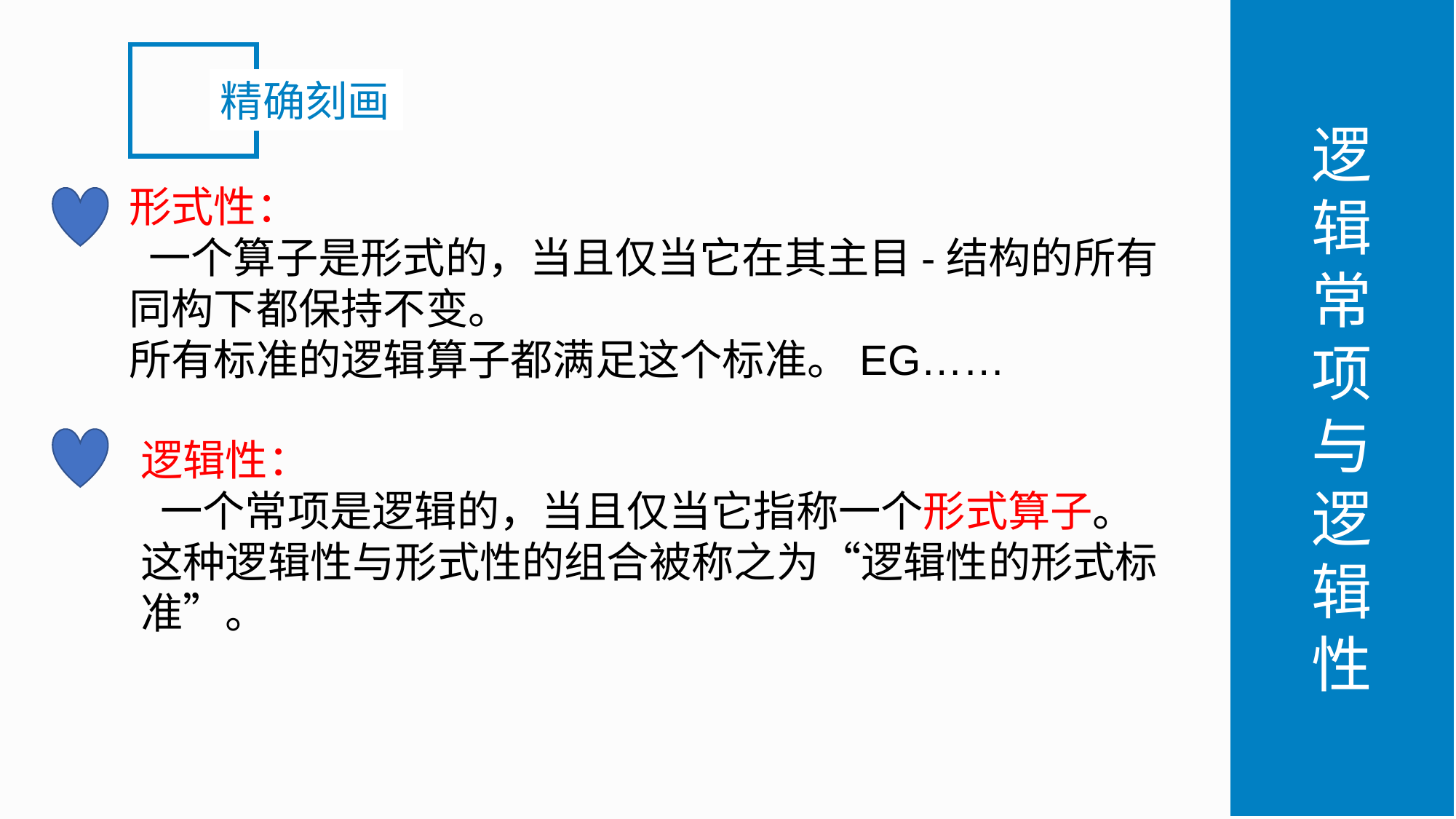

逻
辑
常
项
与
逻
辑
性

精确刻画
形式性：
 一个算子是形式的，当且仅当它在其主目-结构的所有同构下都保持不变。
所有标准的逻辑算子都满足这个标准。EG……

逻辑性：
 一个常项是逻辑的，当且仅当它指称一个形式算子。
这种逻辑性与形式性的组合被称之为“逻辑性的形式标准”。